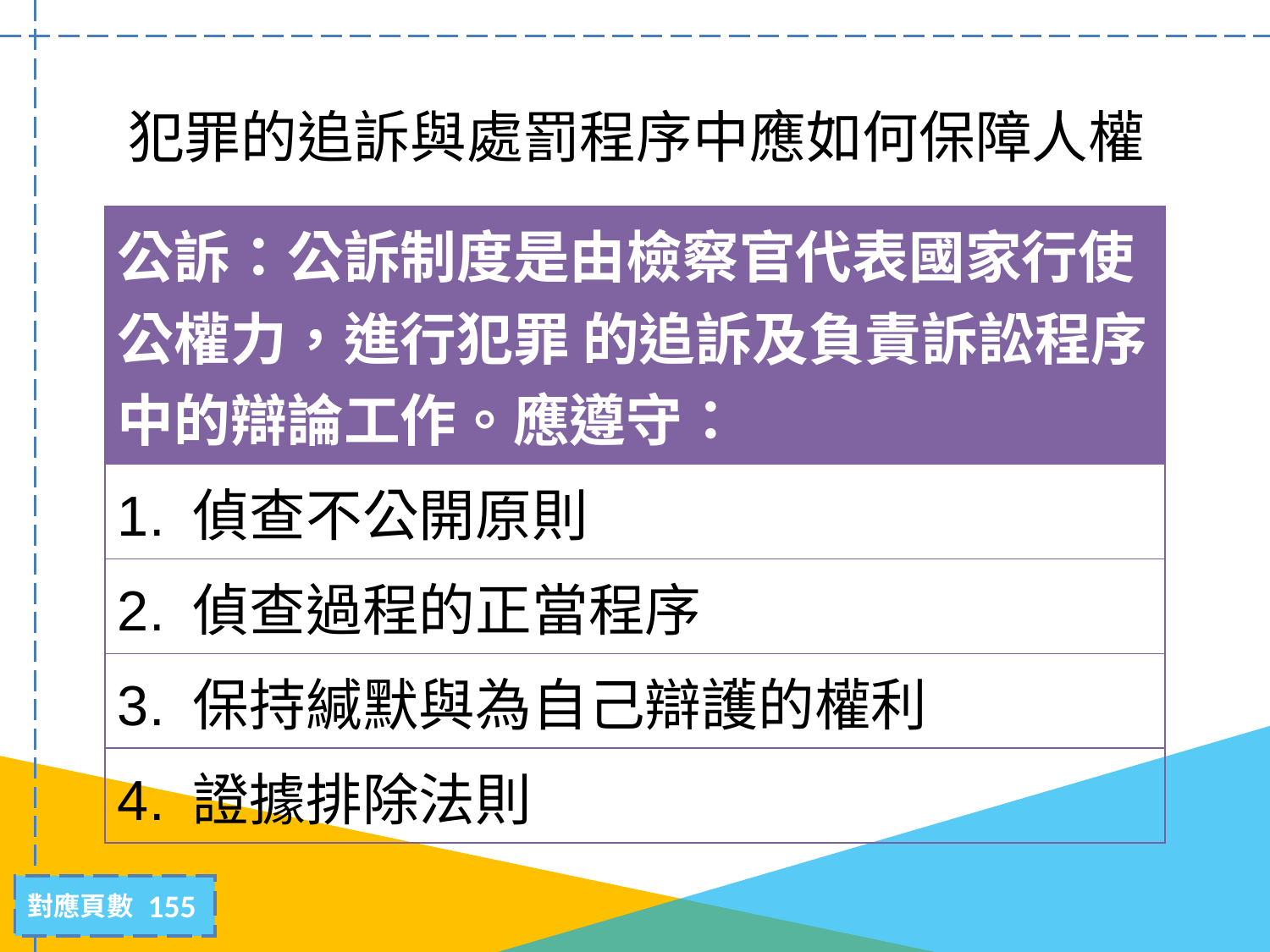

# 犯罪的追訴與處罰程序中應如何保障人權
| 公訴：公訴制度是由檢察官代表國家行使公權力，進行犯罪 的追訴及負責訴訟程序中的辯論工作。應遵守： |
| --- |
| 1. 偵查不公開原則 |
| 2. 偵查過程的正當程序 |
| 3. 保持緘默與為自己辯護的權利 |
| 4. 證據排除法則 |
155